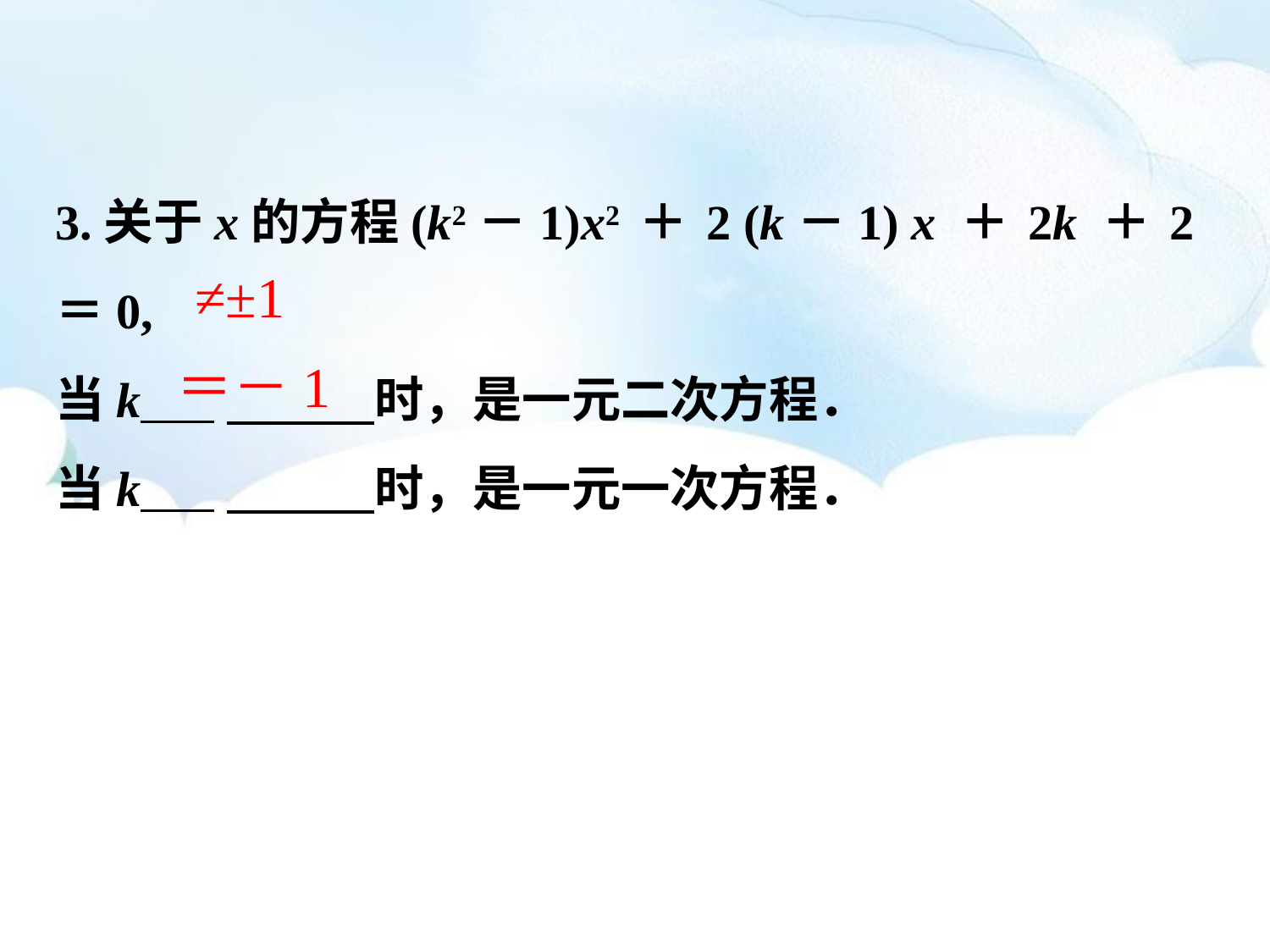

3.关于x的方程(k2－1)x2 ＋ 2 (k－1) x ＋ 2k ＋ 2＝0,
当k      　　　时，是一元二次方程．
当k      　　　时，是一元一次方程．
≠±1
＝－1